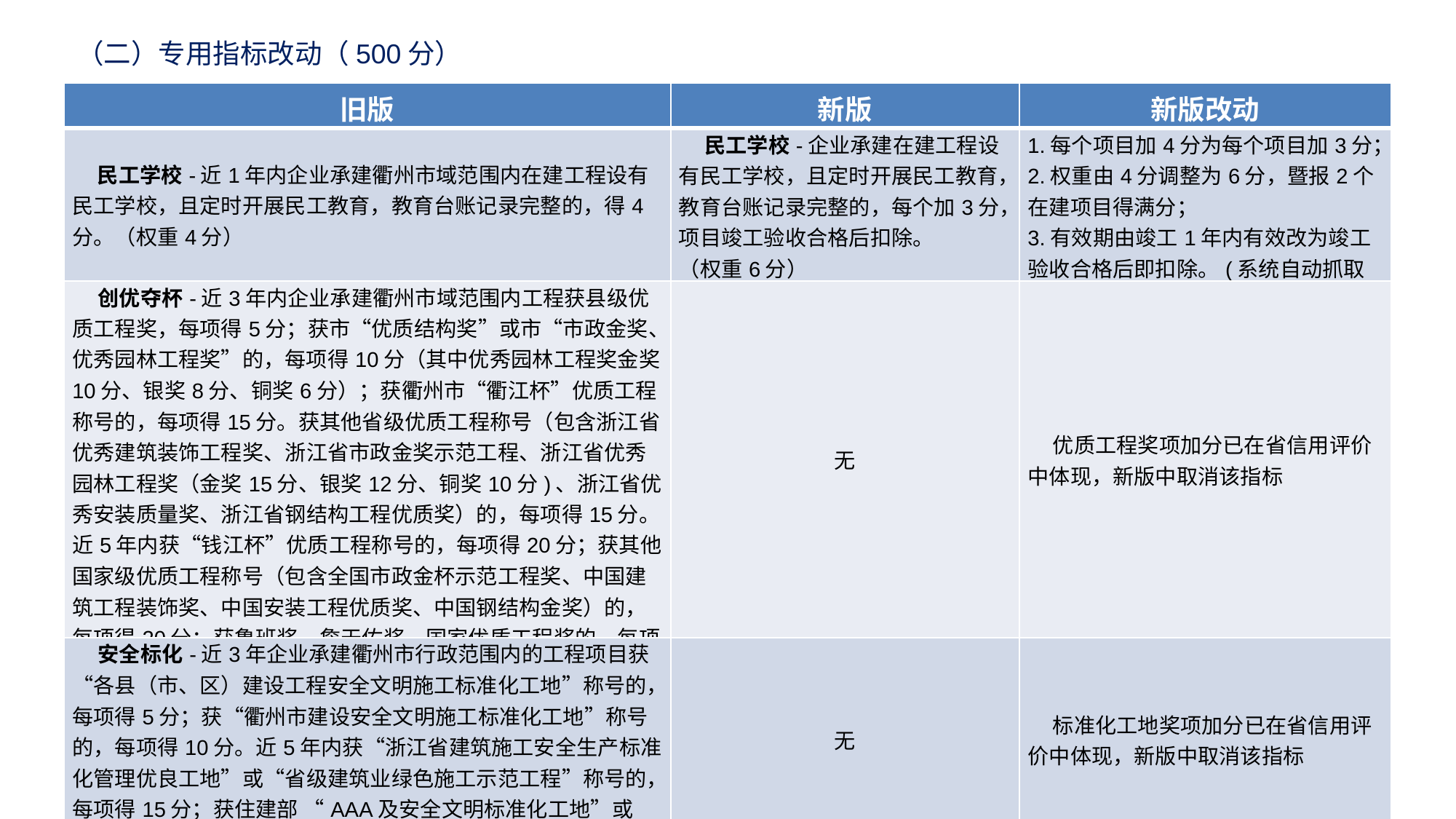

（二）专用指标改动（500分）

| 旧版 | 新版 | 新版改动 |
| --- | --- | --- |
| 民工学校-近1年内企业承建衢州市域范围内在建工程设有民工学校，且定时开展民工教育，教育台账记录完整的，得4分。（权重4分） | 民工学校-企业承建在建工程设有民工学校，且定时开展民工教育，教育台账记录完整的，每个加3分，项目竣工验收合格后扣除。 （权重6分） | 1.每个项目加4分为每个项目加3分； 2.权重由4分调整为6分，暨报2个在建项目得满分； 3.有效期由竣工1年内有效改为竣工验收合格后即扣除。(系统自动抓取到诚信平台项目竣工信息） |
| 创优夺杯-近3年内企业承建衢州市域范围内工程获县级优质工程奖，每项得5分；获市“优质结构奖”或市“市政金奖、优秀园林工程奖”的，每项得10分（其中优秀园林工程奖金奖10分、银奖8分、铜奖6分）；获衢州市“衢江杯”优质工程称号的，每项得15分。获其他省级优质工程称号（包含浙江省优秀建筑装饰工程奖、浙江省市政金奖示范工程、浙江省优秀园林工程奖（金奖15分、银奖12分、铜奖10分)、浙江省优秀安装质量奖、浙江省钢结构工程优质奖）的，每项得15分。近5年内获“钱江杯”优质工程称号的，每项得20分；获其他国家级优质工程称号（包含全国市政金杯示范工程奖、中国建筑工程装饰奖、中国安装工程优质奖、中国钢结构金奖）的，每项得20分；获鲁班奖、詹天佑奖、国家优质工程奖的，每项得30分。（权重30分） | 无 | 优质工程奖项加分已在省信用评价中体现，新版中取消该指标 |
| 安全标化-近3年企业承建衢州市行政范围内的工程项目获“各县（市、区）建设工程安全文明施工标准化工地”称号的，每项得5分；获“衢州市建设安全文明施工标准化工地”称号的，每项得10分。近5年内获“浙江省建筑施工安全生产标准化管理优良工地”或“省级建筑业绿色施工示范工程”称号的，每项得15分；获住建部 “AAA及安全文明标准化工地”或“国家级绿色施工示范工程”称号的，每项得20分。（权重20分） | 无 | 标准化工地奖项加分已在省信用评价中体现，新版中取消该指标 |